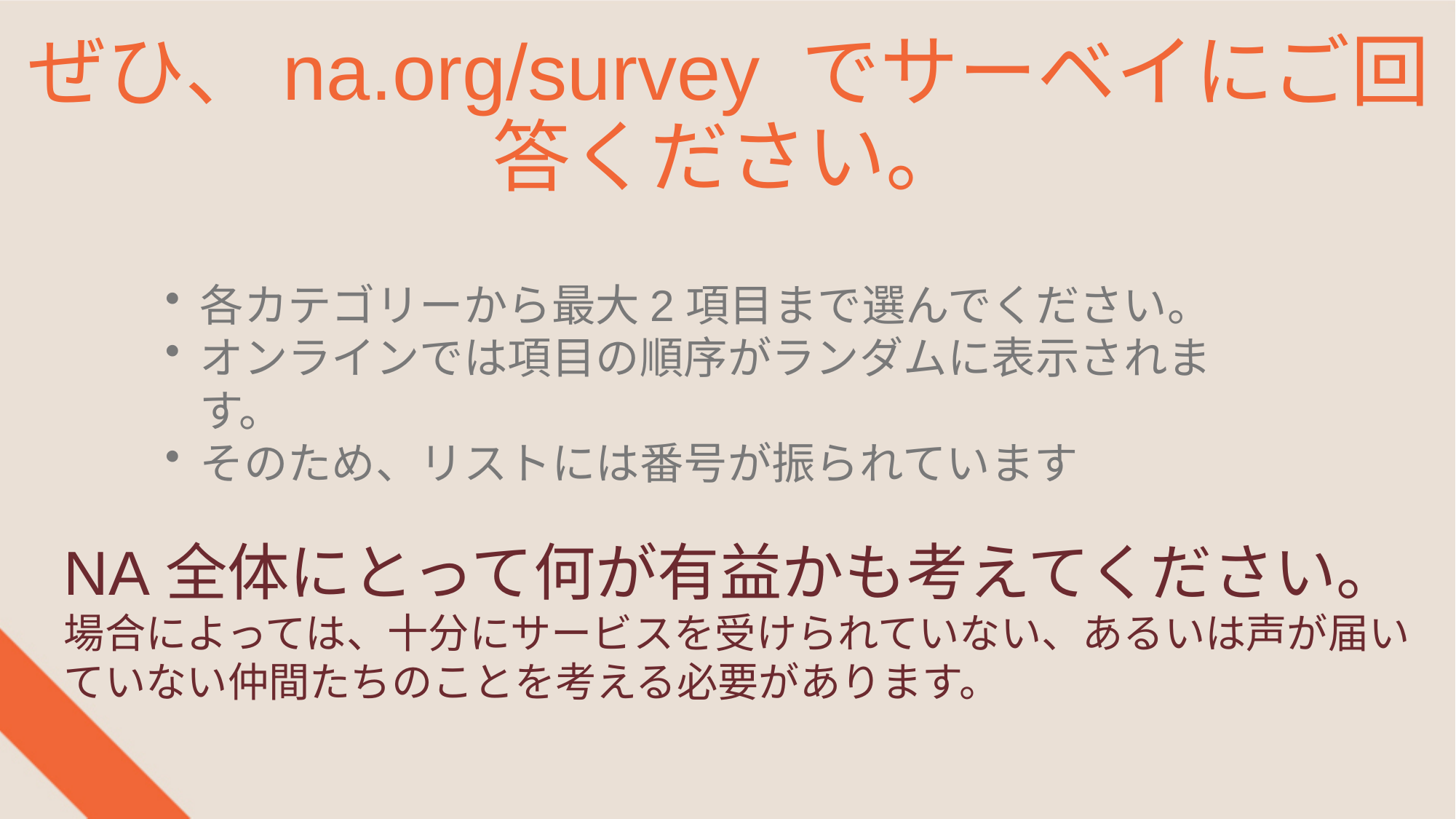

ぜひ、na.org/survey でサーベイにご回答ください。
各カテゴリーから最大2項目まで選んでください。
オンラインでは項目の順序がランダムに表示されます。
そのため、リストには番号が振られています
NA全体にとって何が有益かも考えてください。
場合によっては、十分にサービスを受けられていない、あるいは声が届いていない仲間たちのことを考える必要があります。